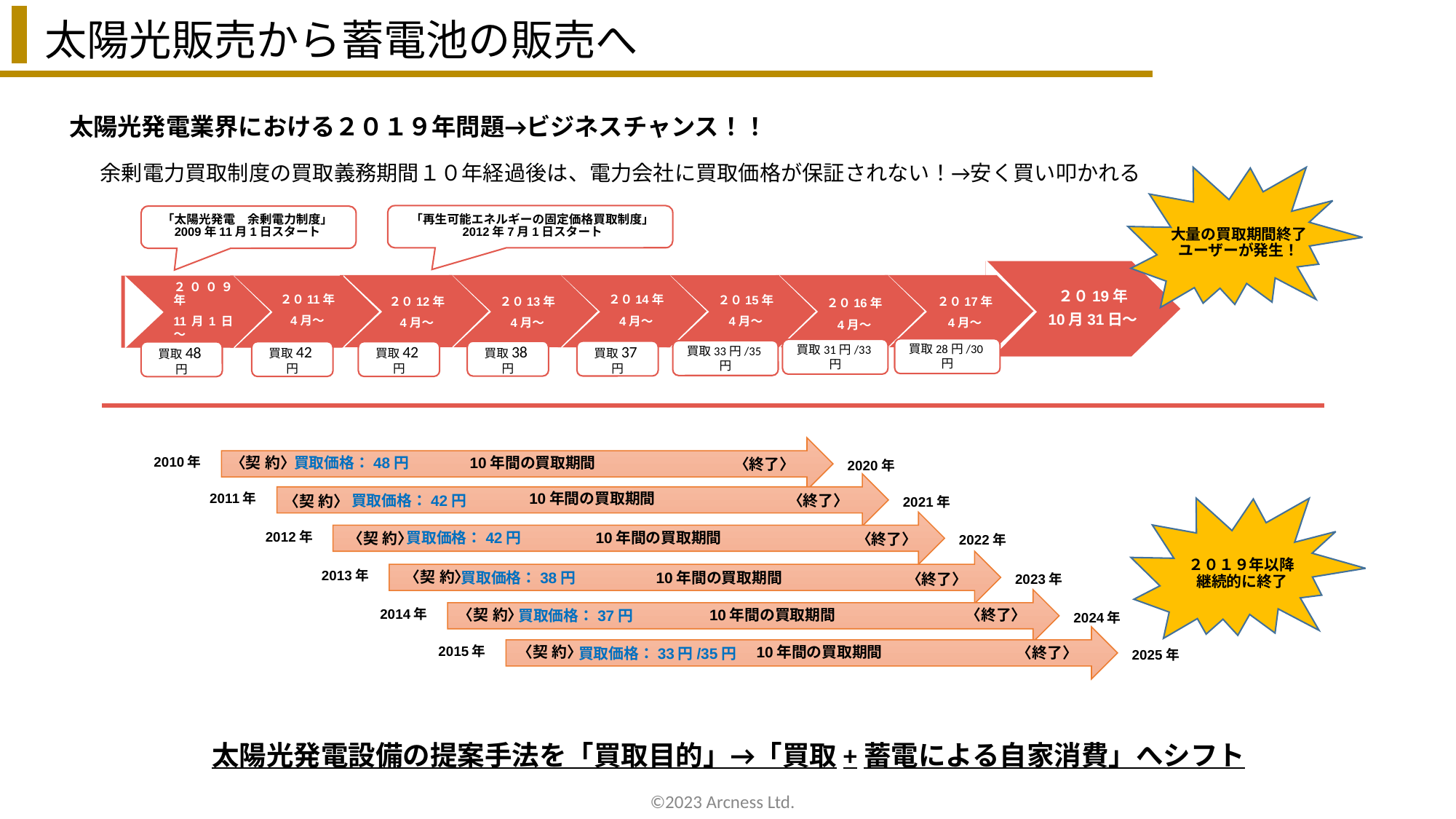

太陽光販売から蓄電池の販売へ

太陽光発電業界における２０１９年問題→ビジネスチャンス！！

余剰電力買取制度の買取義務期間１０年経過後は、電力会社に買取価格が保証されない！→安く買い叩かれる
「再生可能エネルギーの固定価格買取制度」
2012年7月1日スタート
「太陽光発電　余剰電力制度」
2009年11月1日スタート

大量の買取期間終了
ユーザーが発生！

２０19年

10月31日～
２０11年

4月～
２０14年

4月～
２００９年

11月1日～
２０15年

4月～
２０13年

4月～
２０17年

4月～
２０12年

4月～
２０16年

4月～
買取28円/30円
買取31円/33円
買取33円/35円
買取37円
買取38円
買取42円
買取42円
買取48円

2010年
2020年

2011年
2021年

2012年
2022年

2013年
2023年

2014年
2024年

2015年
2025年
〈契 約〉
〈終了〉
10年間の買取期間
買取価格：48円
〈契 約〉
〈終了〉
10年間の買取期間

買取価格：42円
〈契 約〉
〈終了〉
10年間の買取期間
買取価格：42円
２０１９年以降
継続的に終了
〈契 約〉
〈終了〉
10年間の買取期間
買取価格：38円
〈契 約〉
〈終了〉
10年間の買取期間
買取価格：37円
〈契 約〉
〈終了〉
10年間の買取期間
買取価格：33円/35円
太陽光発電設備の提案手法を「買取目的」→「買取+蓄電による自家消費」へシフト
©2023 Arcness Ltd.